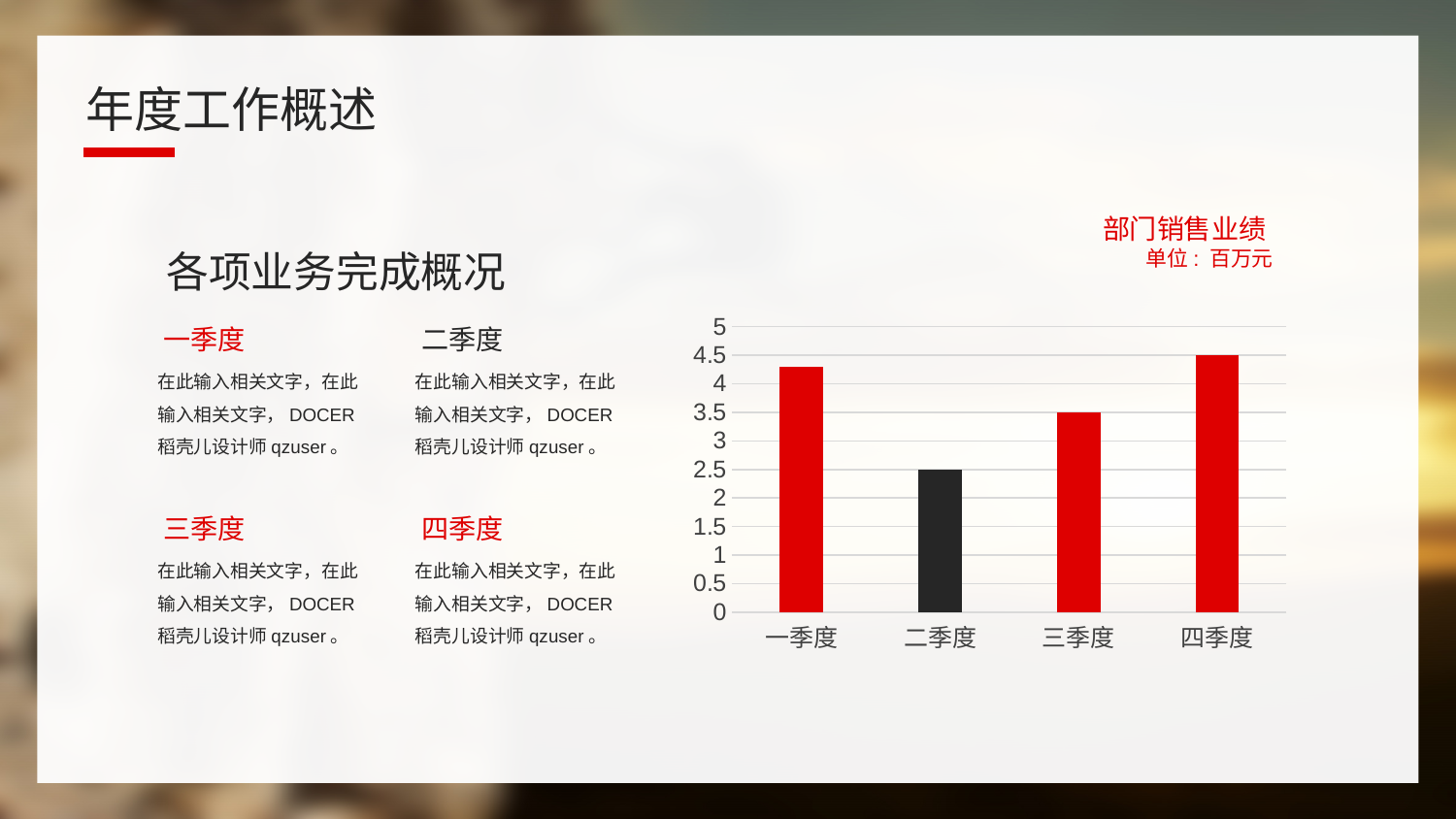

年度工作概述
部门销售业绩
单位: 百万元
各项业务完成概况

### Chart

| Category | 系列 1 |
|---|---|
| 一季度 | 4.3 |
| 二季度 | 2.5 |
| 三季度 | 3.5 |
| 四季度 | 4.5 |
一季度
二季度
在此输入相关文字，在此输入相关文字，DOCER稻壳儿设计师qzuser。
在此输入相关文字，在此输入相关文字，DOCER稻壳儿设计师qzuser。
三季度
四季度
在此输入相关文字，在此输入相关文字，DOCER稻壳儿设计师qzuser。
在此输入相关文字，在此输入相关文字，DOCER稻壳儿设计师qzuser。